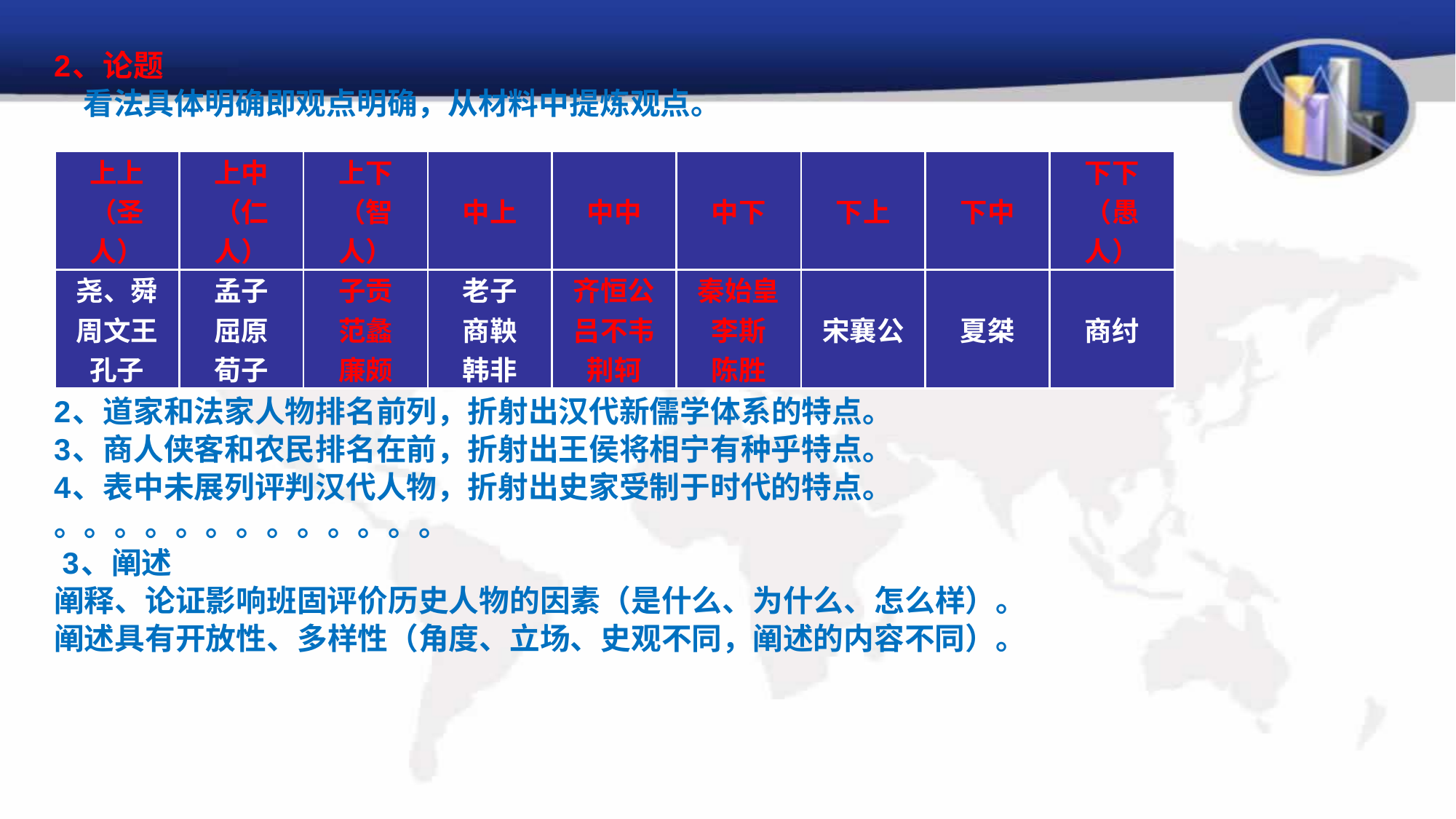

2、论题
    看法具体明确即观点明确，从材料中提炼观点。

看法
1、人物按圣人愚人标准划分，折射出儒家占主流地位的特点。
2、道家和法家人物排名前列，折射出汉代新儒学体系的特点。
3、商人侠客和农民排名在前，折射出王侯将相宁有种乎特点。
4、表中未展列评判汉代人物，折射出史家受制于时代的特点。
。。。。。。。。。。。。。
 3、阐述
阐释、论证影响班固评价历史人物的因素（是什么、为什么、怎么样）。
阐述具有开放性、多样性（角度、立场、史观不同，阐述的内容不同）。

| 上上（圣人） | 上中（仁人） | 上下（智人） | 中上 | 中中 | 中下 | 下上 | 下中 | 下下（愚人） |
| --- | --- | --- | --- | --- | --- | --- | --- | --- |
| 尧、舜周文王孔子 | 孟子 屈原 荀子 | 子贡 范蠡 廉颇 | 老子 商鞅 韩非 | 齐恒公吕不韦荆轲 | 秦始皇李斯 陈胜 | 宋襄公 | 夏桀 | 商纣 |